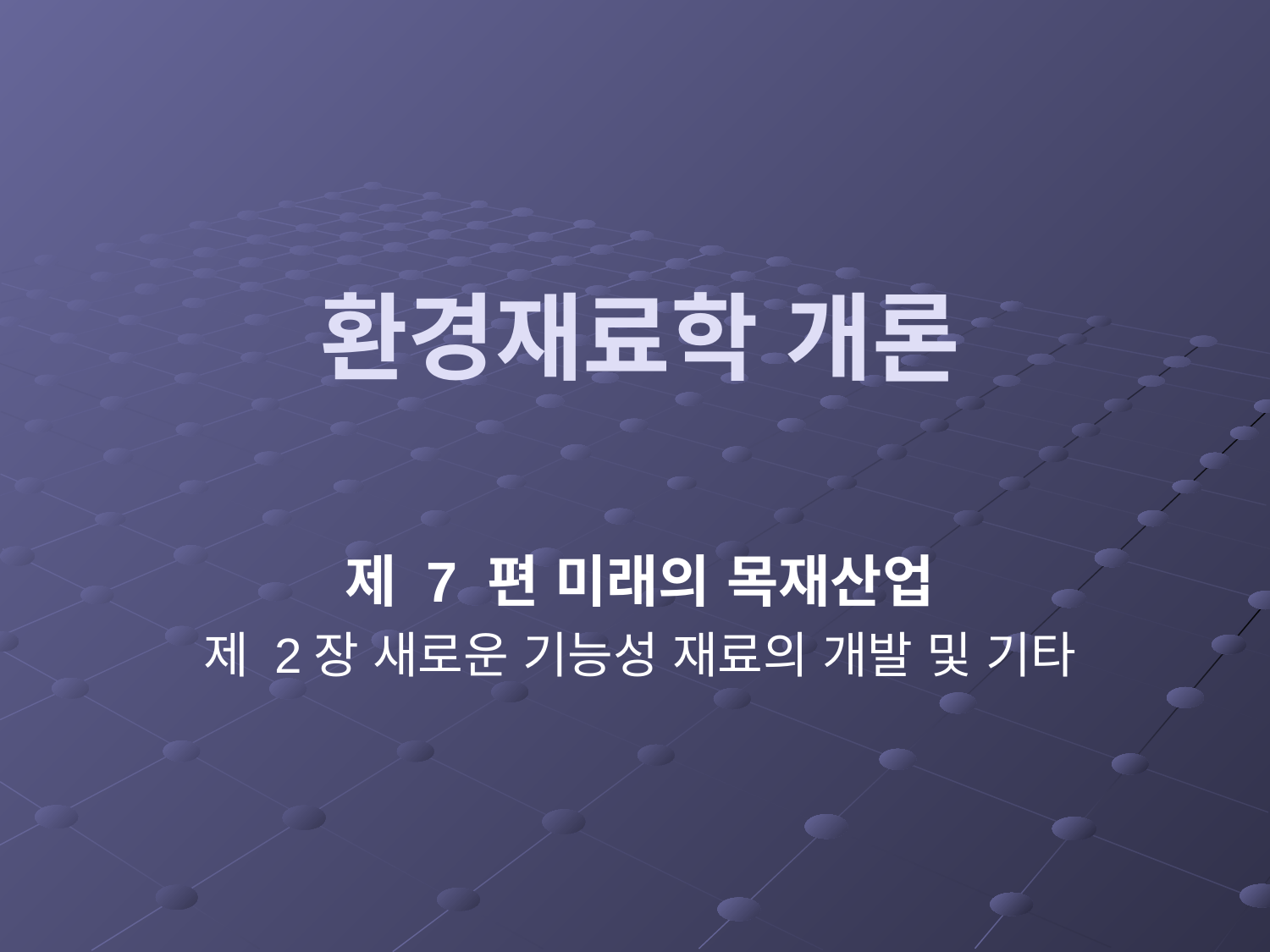

# 환경재료학 개론
제 7 편 미래의 목재산업
제 2장 새로운 기능성 재료의 개발 및 기타